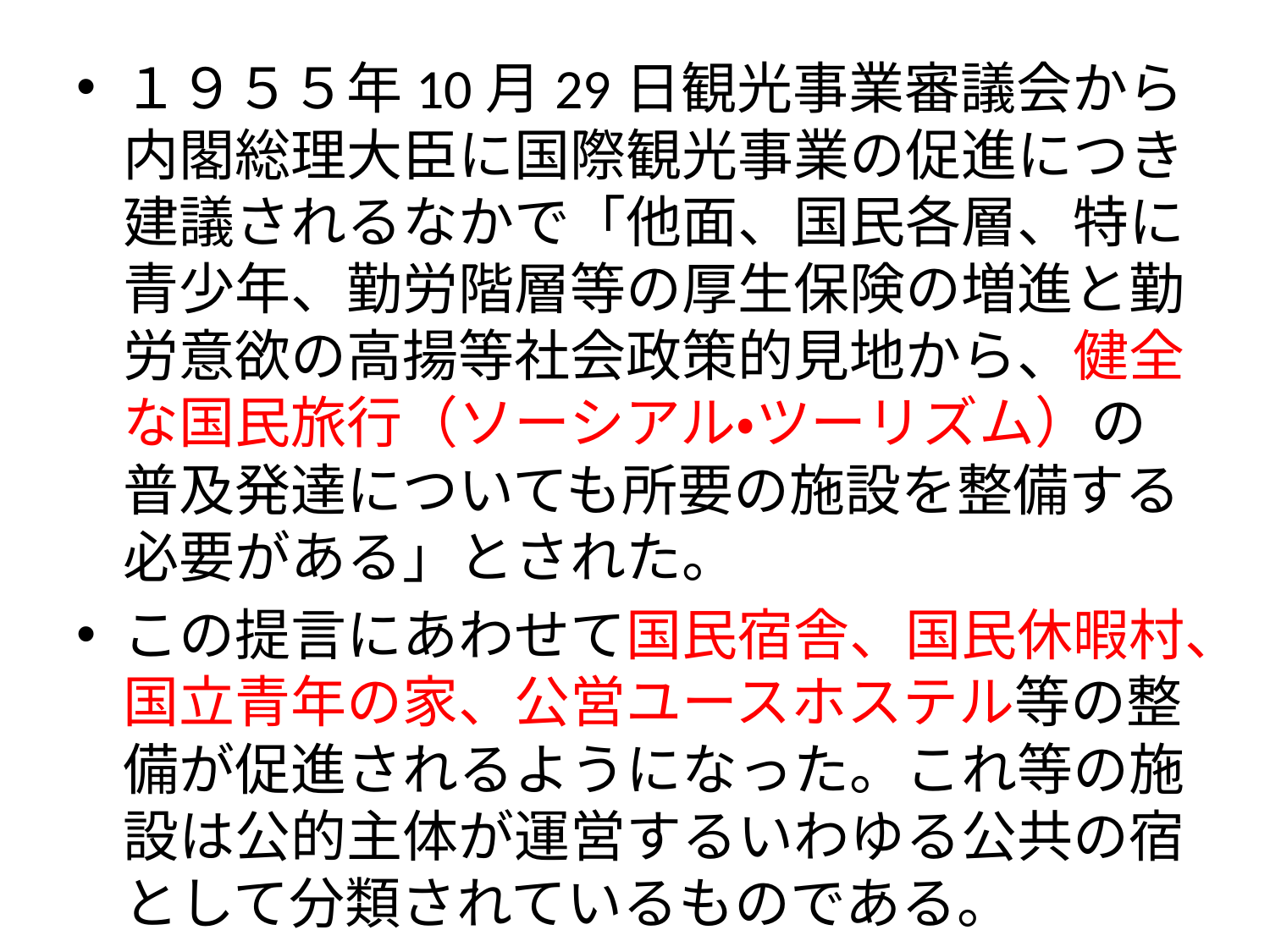

１９５５年10月29日観光事業審議会から内閣総理大臣に国際観光事業の促進につき建議されるなかで「他面、国民各層、特に青少年、勤労階層等の厚生保険の増進と勤労意欲の高揚等社会政策的見地から、健全な国民旅行（ソーシアル・ツーリズム）の普及発達についても所要の施設を整備する必要がある」とされた。
この提言にあわせて国民宿舎、国民休暇村、国立青年の家、公営ユースホステル等の整備が促進されるようになった。これ等の施設は公的主体が運営するいわゆる公共の宿として分類されているものである。